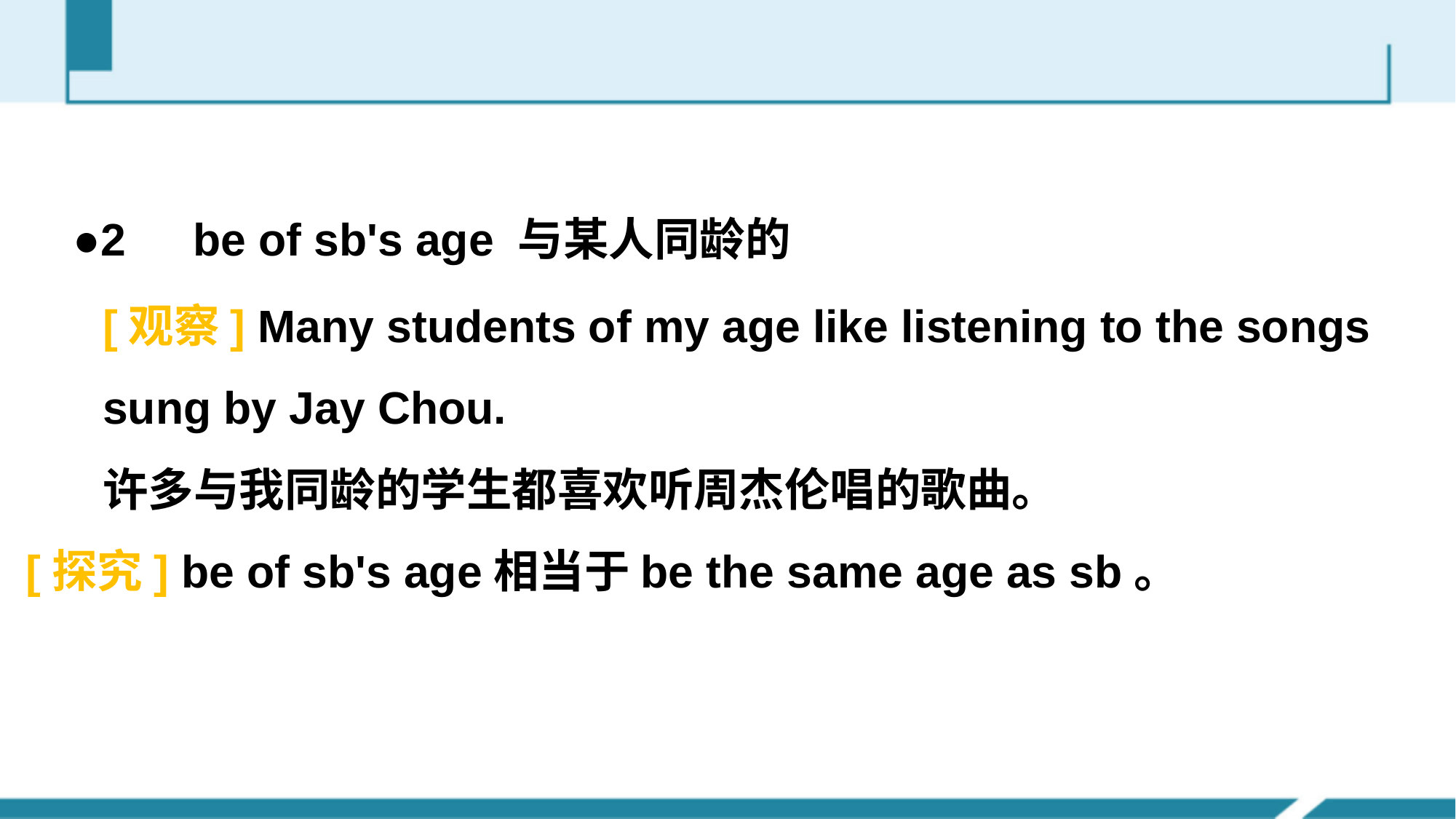

●2　be of sb's age 与某人同龄的
[观察] Many students of my age like listening to the songs sung by Jay Chou.
许多与我同龄的学生都喜欢听周杰伦唱的歌曲。

[探究] be of sb's age相当于be the same age as sb。